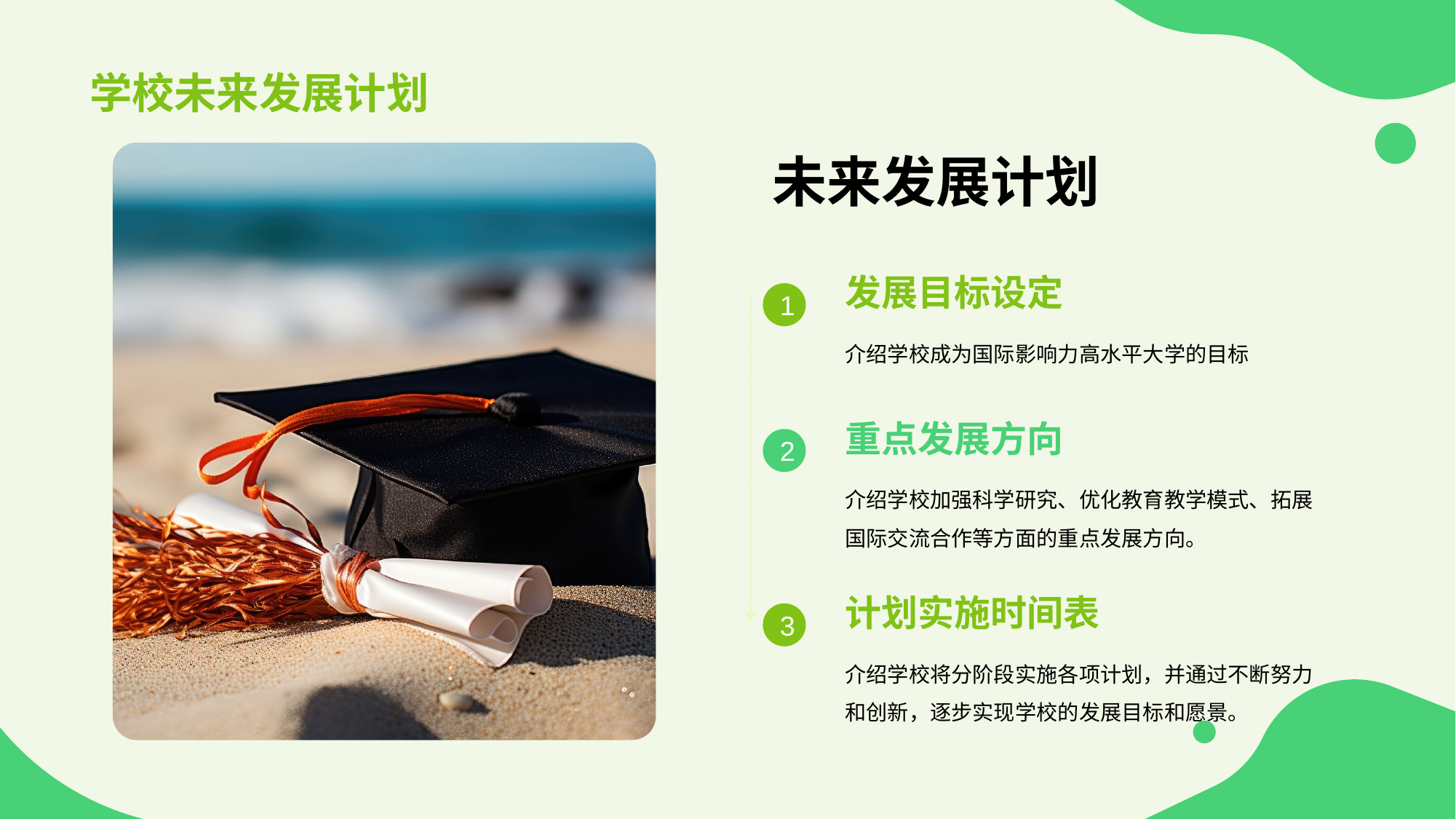

# 学校未来发展计划
未来发展计划

发展目标设定
1
介绍学校成为国际影响力高水平大学的目标
重点发展方向
2
介绍学校加强科学研究、优化教育教学模式、拓展国际交流合作等方面的重点发展方向。
计划实施时间表
3
介绍学校将分阶段实施各项计划，并通过不断努力和创新，逐步实现学校的发展目标和愿景。